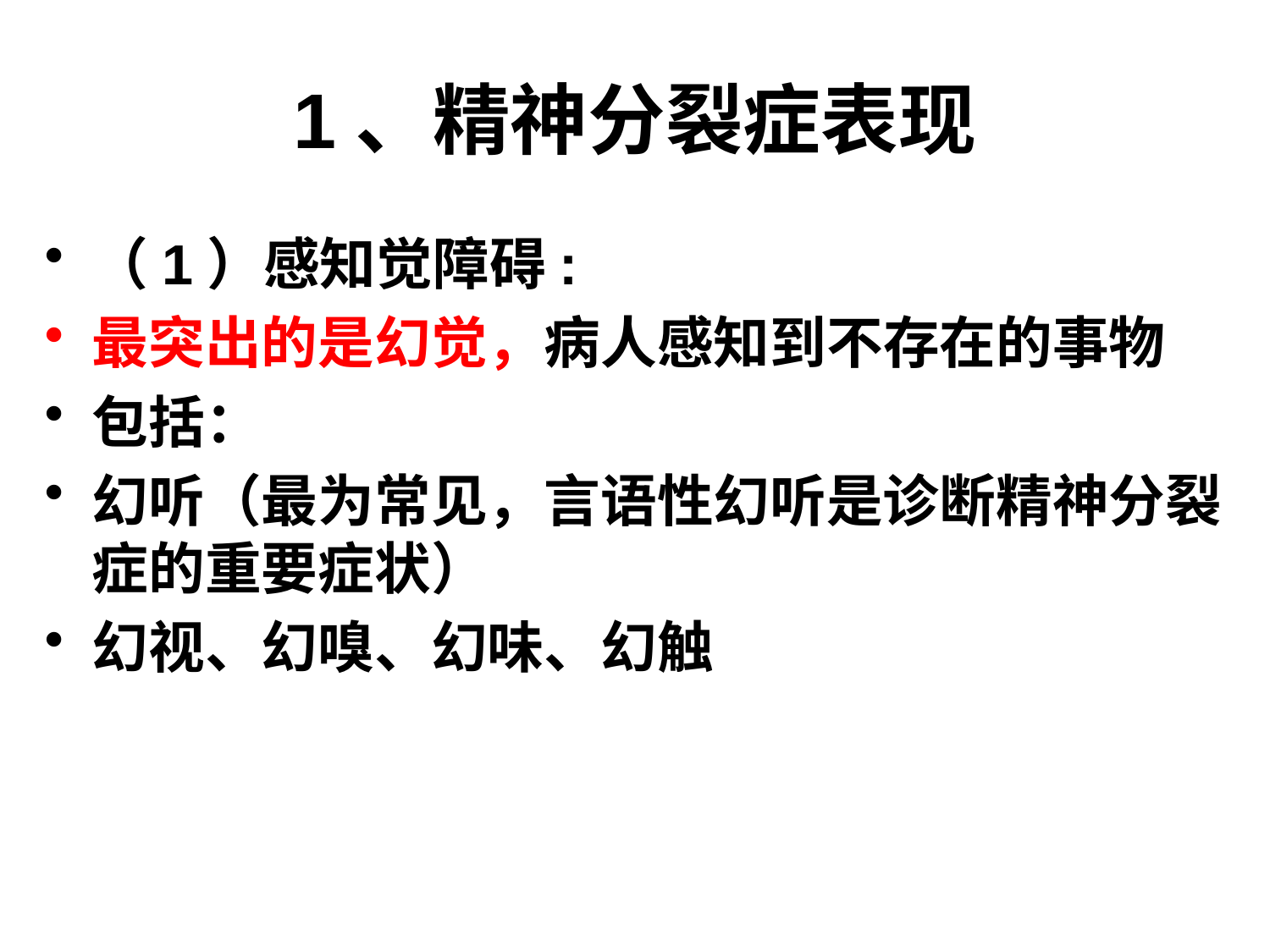

# 1、精神分裂症表现
（1）感知觉障碍:
最突出的是幻觉，病人感知到不存在的事物
包括：
幻听（最为常见，言语性幻听是诊断精神分裂症的重要症状）
幻视、幻嗅、幻味、幻触